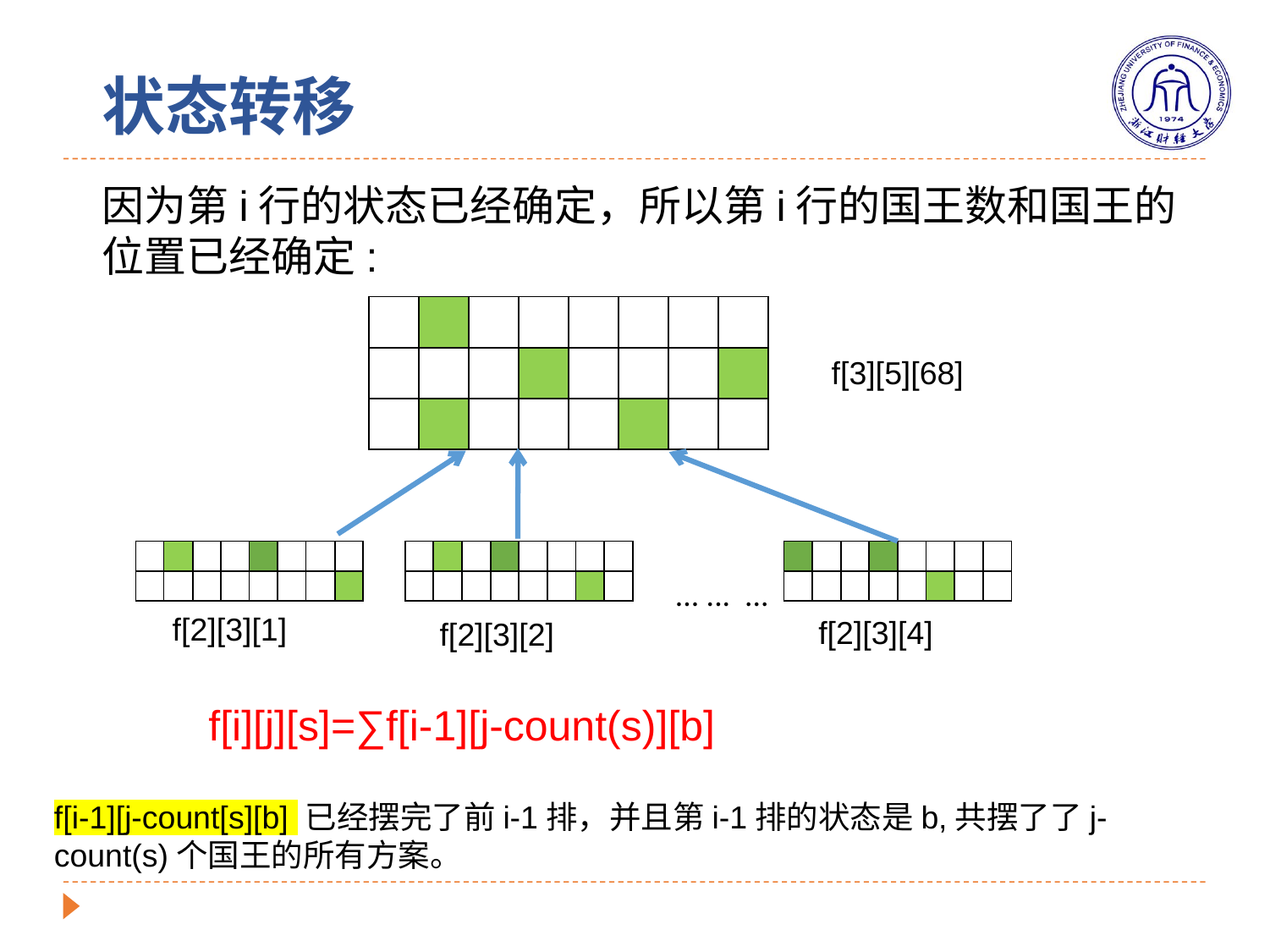

状态转移
因为第i行的状态已经确定，所以第i行的国王数和国王的位置已经确定:
|  |  |  |  |  |  |  |  |
| --- | --- | --- | --- | --- | --- | --- | --- |
|  |  |  |  |  |  |  |  |
|  |  |  |  |  |  |  |  |
f[3][5][68]
|  |  |  |  |  |  |  |  |
| --- | --- | --- | --- | --- | --- | --- | --- |
|  |  |  |  |  |  |  |  |
|  |  |  |  |  |  |  |  |
| --- | --- | --- | --- | --- | --- | --- | --- |
|  |  |  |  |  |  |  |  |
|  |  |  |  |  |  |  |  |
| --- | --- | --- | --- | --- | --- | --- | --- |
|  |  |  |  |  |  |  |  |
... ...  ...
f[2][3][1]
f[2][3][4]
f[2][3][2]
f[i][j][s]=∑f[i-1][j-count(s)][b]
f[i-1][j-count[s][b] 已经摆完了前i-1排，并且第i-1排的状态是b,共摆了了j-count(s)个国王的所有方案。
37